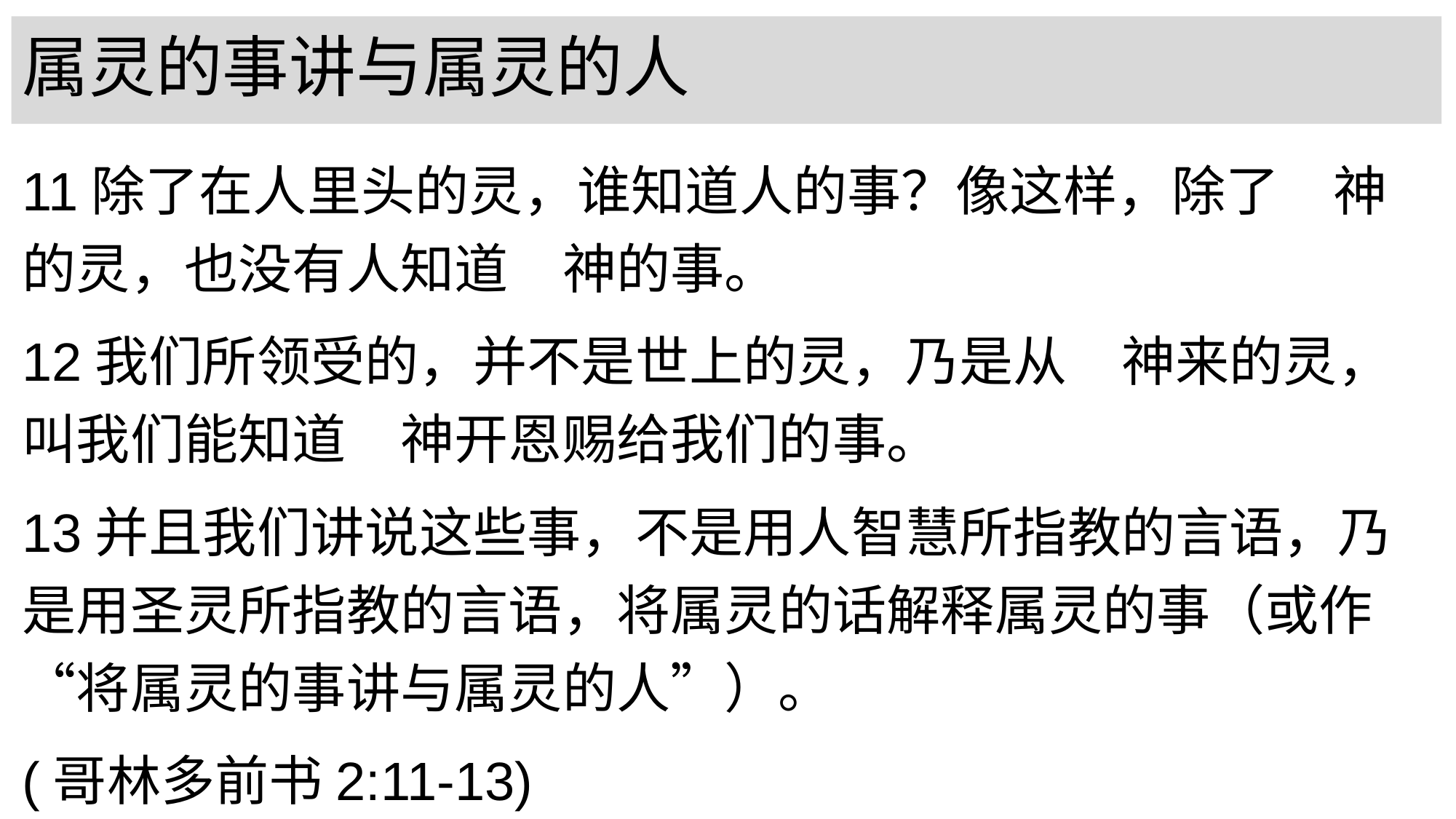

# 属灵的事讲与属灵的人
11除了在人里头的灵，谁知道人的事？像这样，除了　神的灵，也没有人知道　神的事。
12我们所领受的，并不是世上的灵，乃是从　神来的灵，叫我们能知道　神开恩赐给我们的事。
13并且我们讲说这些事，不是用人智慧所指教的言语，乃是用圣灵所指教的言语，将属灵的话解释属灵的事（或作“将属灵的事讲与属灵的人”）。
(哥林多前书2:11-13)